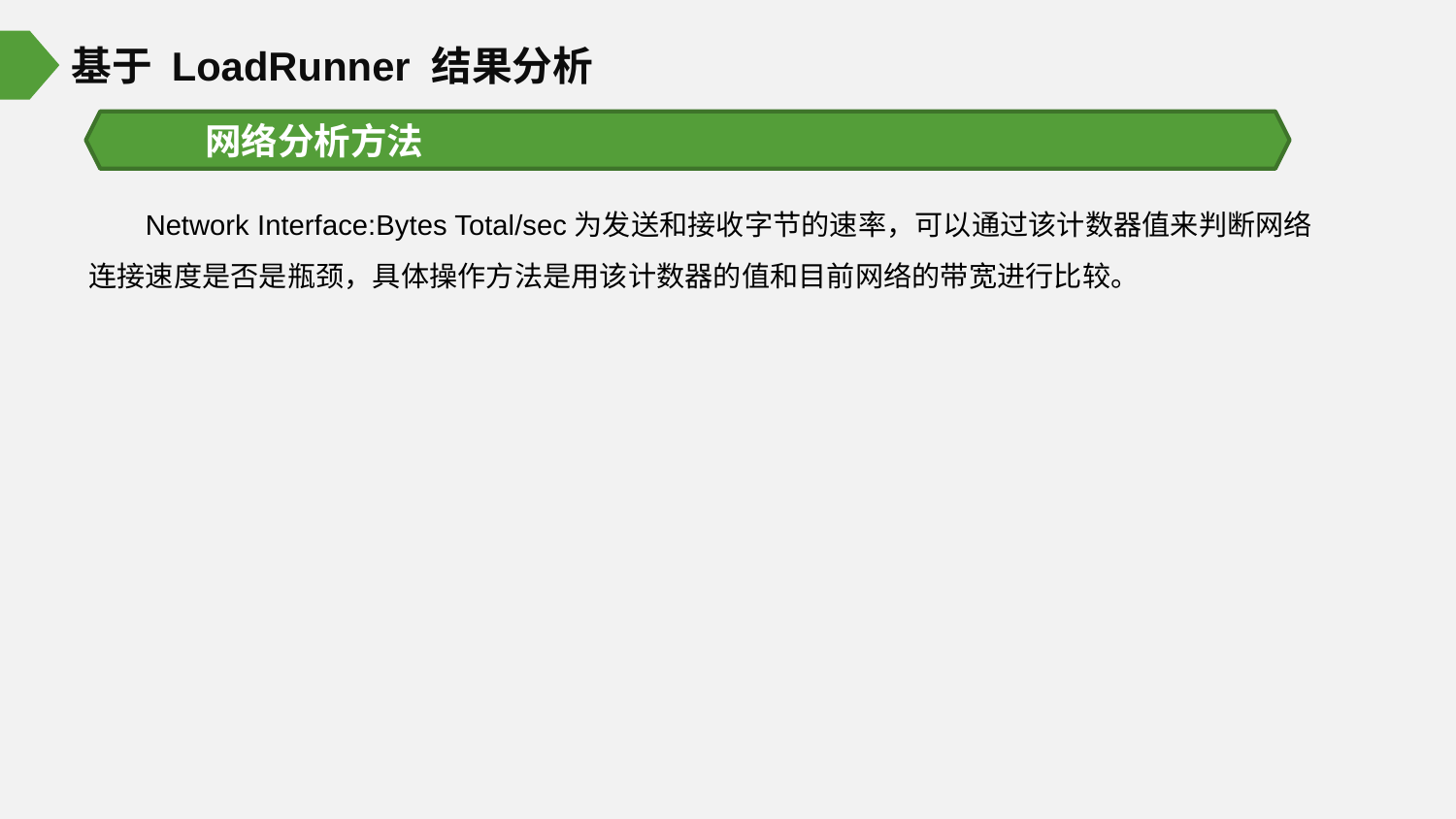

基于 LoadRunner 结果分析
网络分析方法
Network Interface:Bytes Total/sec为发送和接收字节的速率，可以通过该计数器值来判断网络连接速度是否是瓶颈，具体操作方法是用该计数器的值和目前网络的带宽进行比较。